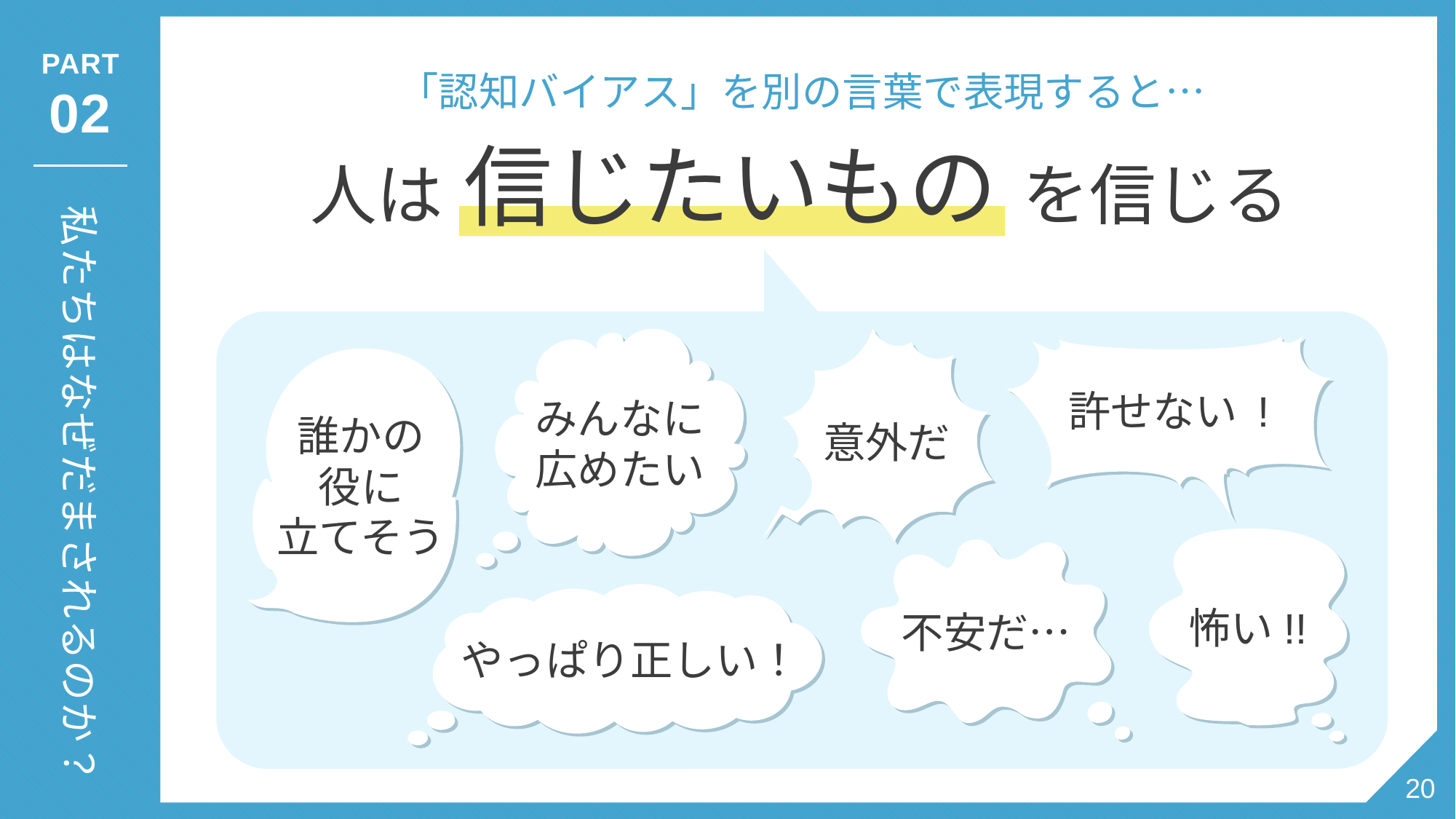

PART
02
私たちはなぜだまされるのか？
「認知バイアス」を別の言葉で表現すると…
信じたいもの
人は
を信じる

みんなに
広めたい

意外だ

許せない !

誰かの
役に
立てそう

怖い!!

不安だ…

やっぱり正しい！

20